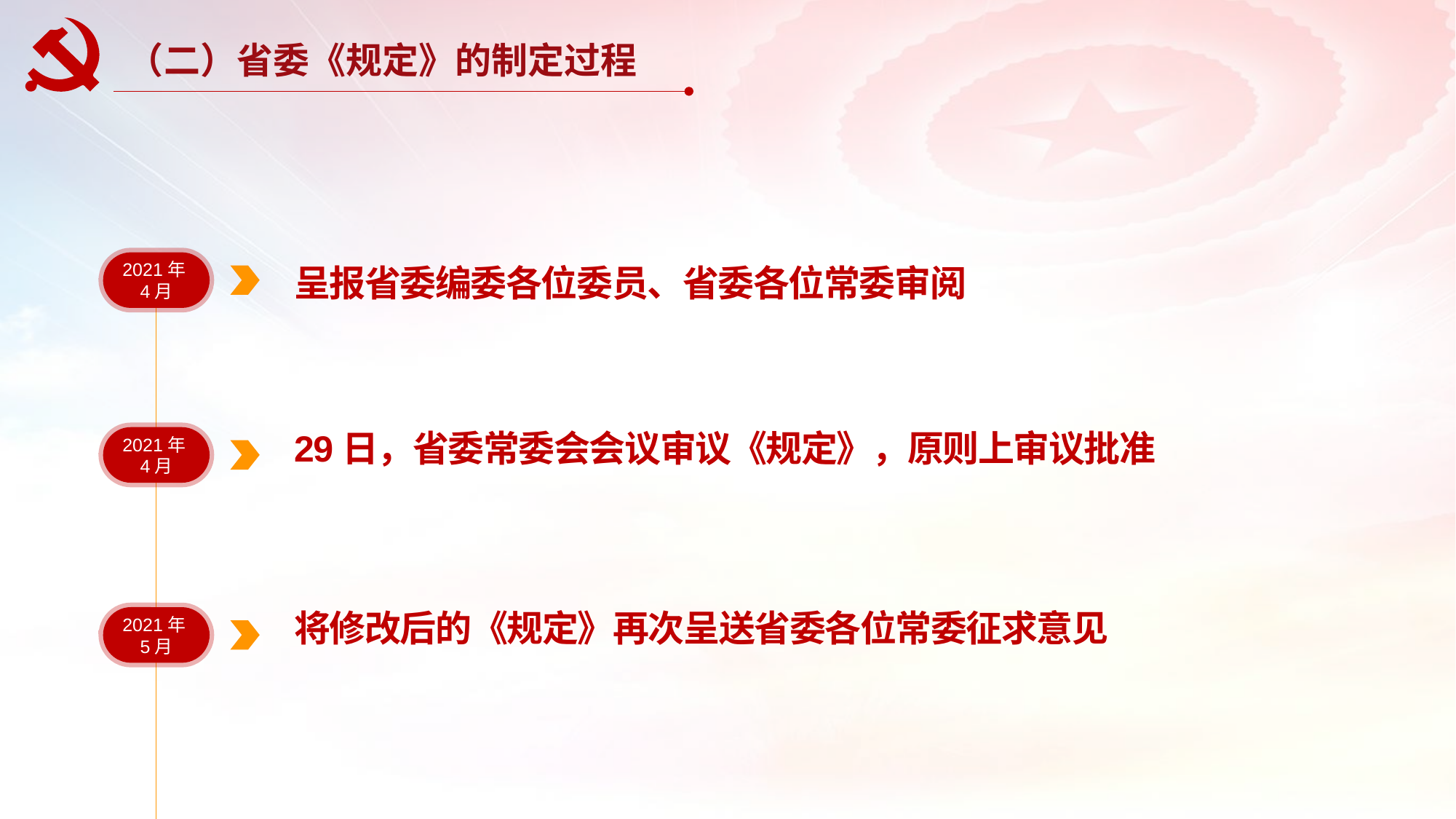

（二）省委《规定》的制定过程
呈报省委编委各位委员、省委各位常委审阅
2021年4月

2021年4月
29日，省委常委会会议审议《规定》，原则上审议批准

2021年5月
将修改后的《规定》再次呈送省委各位常委征求意见